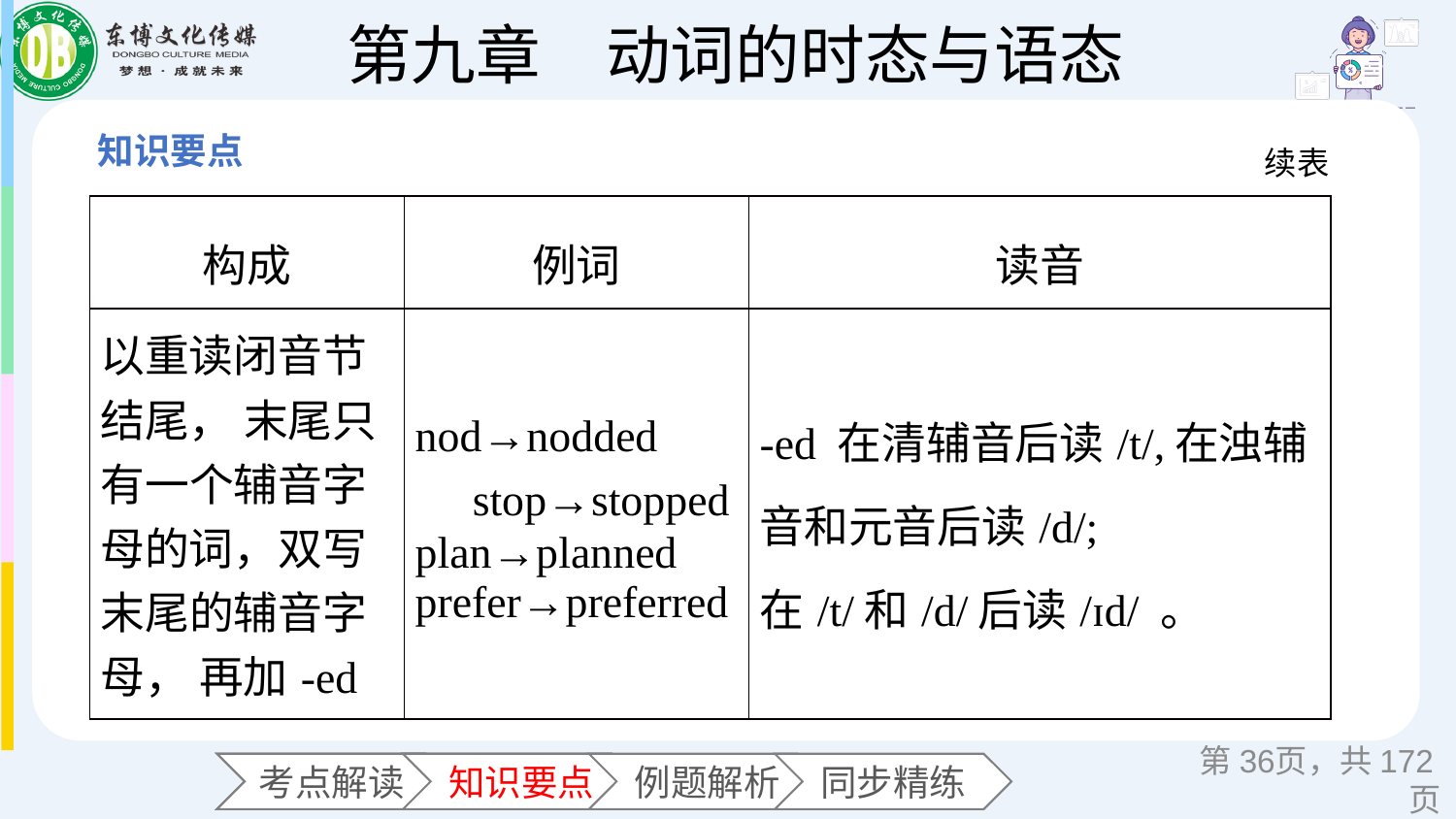

续表
| 构成 | 例词 | 读音 |
| --- | --- | --- |
| 以重读闭音节结尾， 末尾只有一个辅音字母的词，双写末尾的辅音字母， 再加-ed | nod→nodded　　stop→stopped plan→planned prefer→preferred | -ed 在清辅音后读/t/,在浊辅音和元音后读/d/; 在/t/和/d/后读/ɪd/ 。 |
第36页，共172页